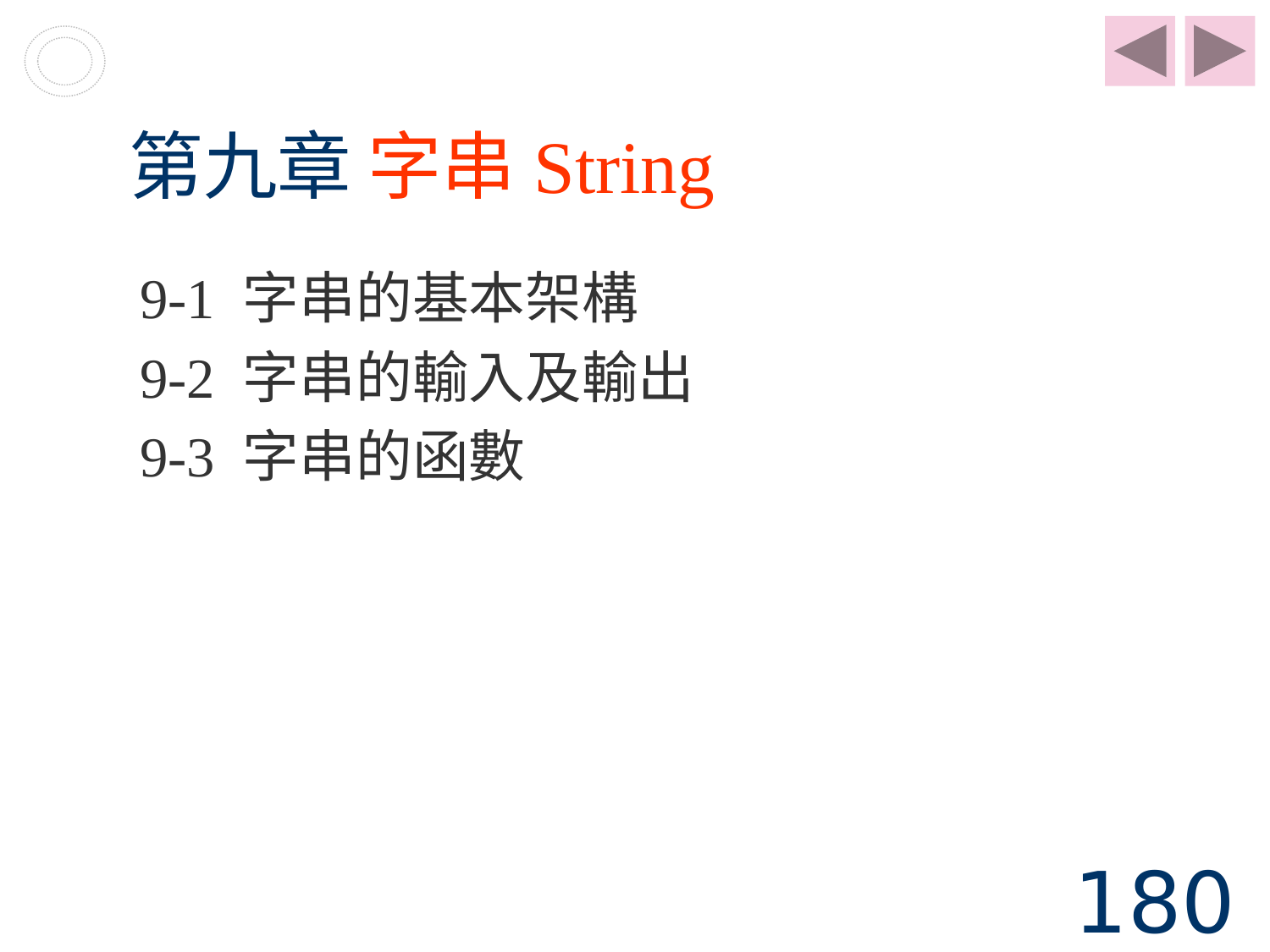

# 第九章 字串String
9-1 字串的基本架構
9-2 字串的輸入及輸出
9-3 字串的函數
180